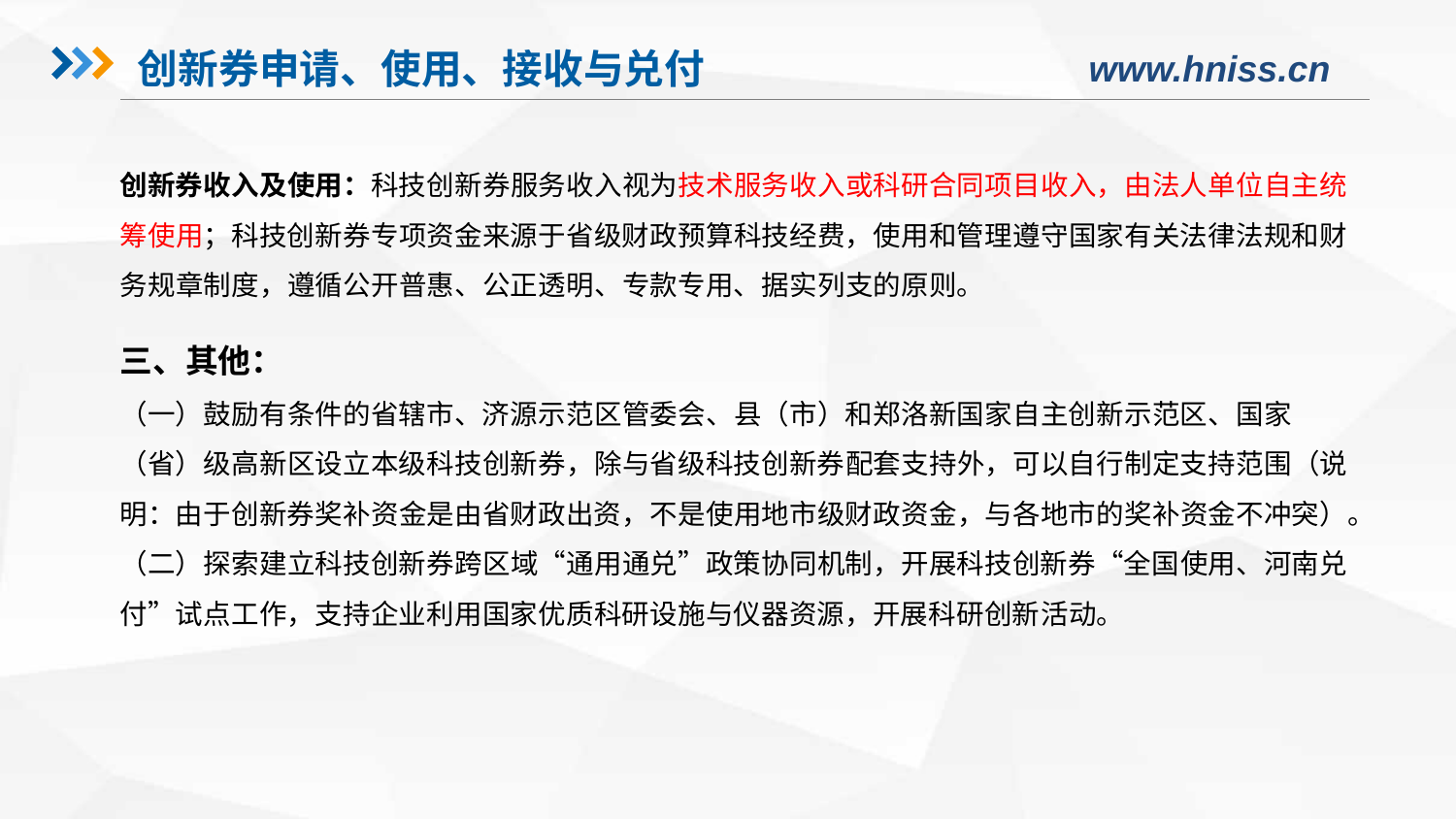

# 创新券申请、使用、接收与兑付
创新券收入及使用：科技创新券服务收入视为技术服务收入或科研合同项目收入，由法人单位自主统筹使用；科技创新券专项资金来源于省级财政预算科技经费，使用和管理遵守国家有关法律法规和财务规章制度，遵循公开普惠、公正透明、专款专用、据实列支的原则。
三、其他：
（一）鼓励有条件的省辖市、济源示范区管委会、县（市）和郑洛新国家自主创新示范区、国家（省）级高新区设立本级科技创新券，除与省级科技创新券配套支持外，可以自行制定支持范围（说明：由于创新券奖补资金是由省财政出资，不是使用地市级财政资金，与各地市的奖补资金不冲突）。
（二）探索建立科技创新券跨区域“通用通兑”政策协同机制，开展科技创新券“全国使用、河南兑付”试点工作，支持企业利用国家优质科研设施与仪器资源，开展科研创新活动。